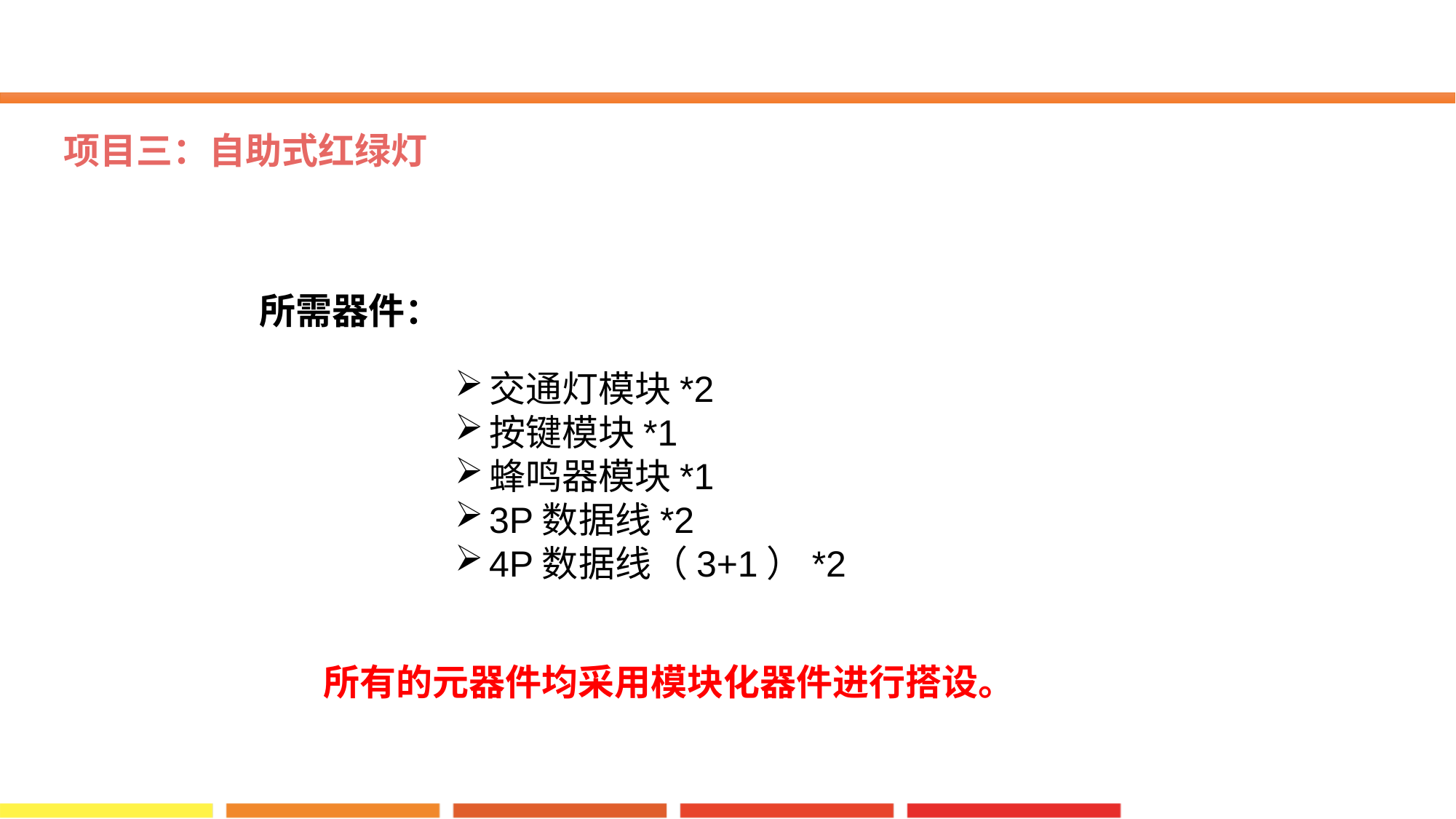

项目三：自助式红绿灯
所需器件：
交通灯模块*2
按键模块*1
蜂鸣器模块*1
3P数据线*2
4P数据线（3+1）*2
所有的元器件均采用模块化器件进行搭设。